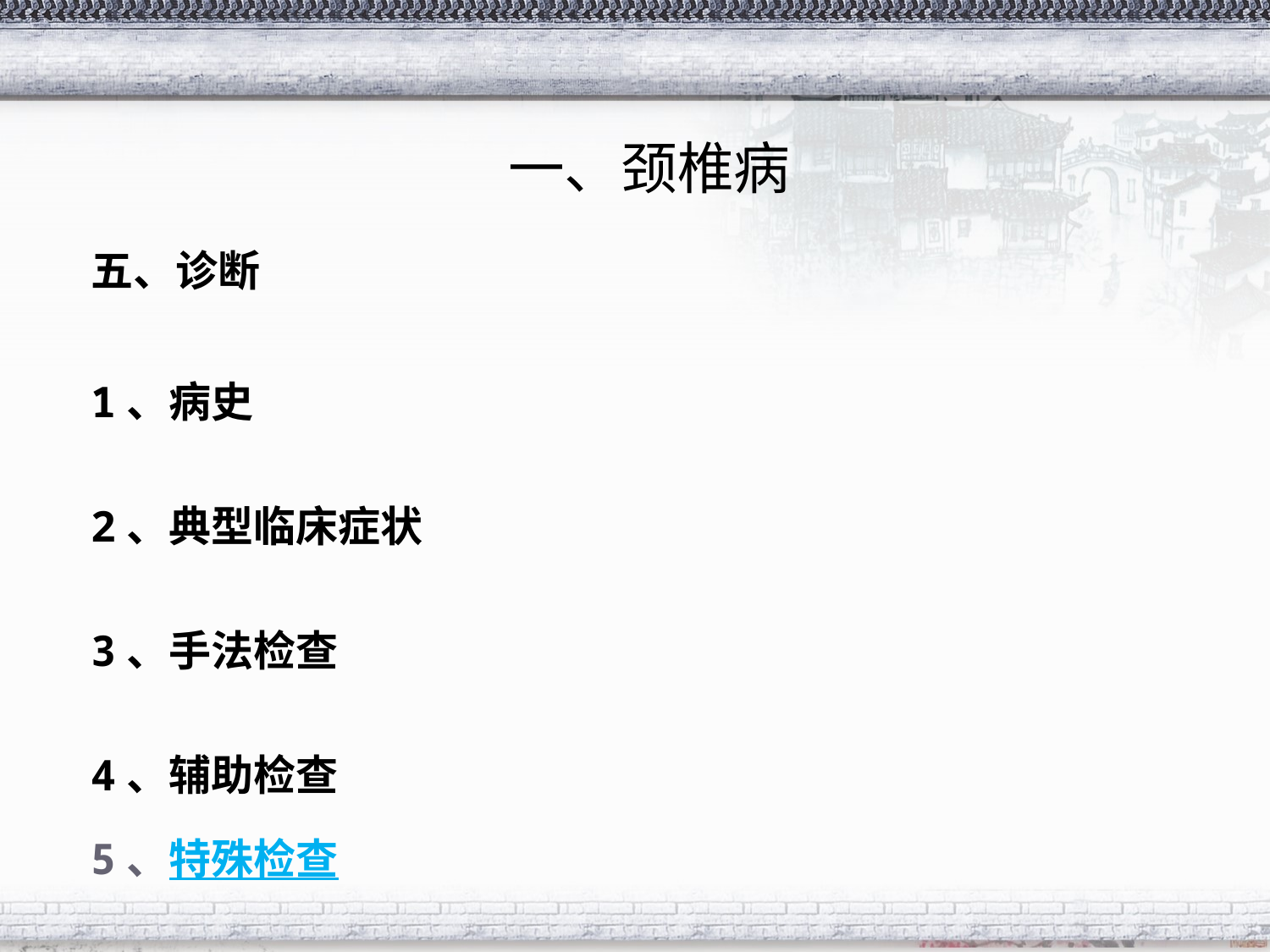

一、颈椎病
五、诊断

1、病史

2、典型临床症状

3、手法检查

4、辅助检查
5、特殊检查